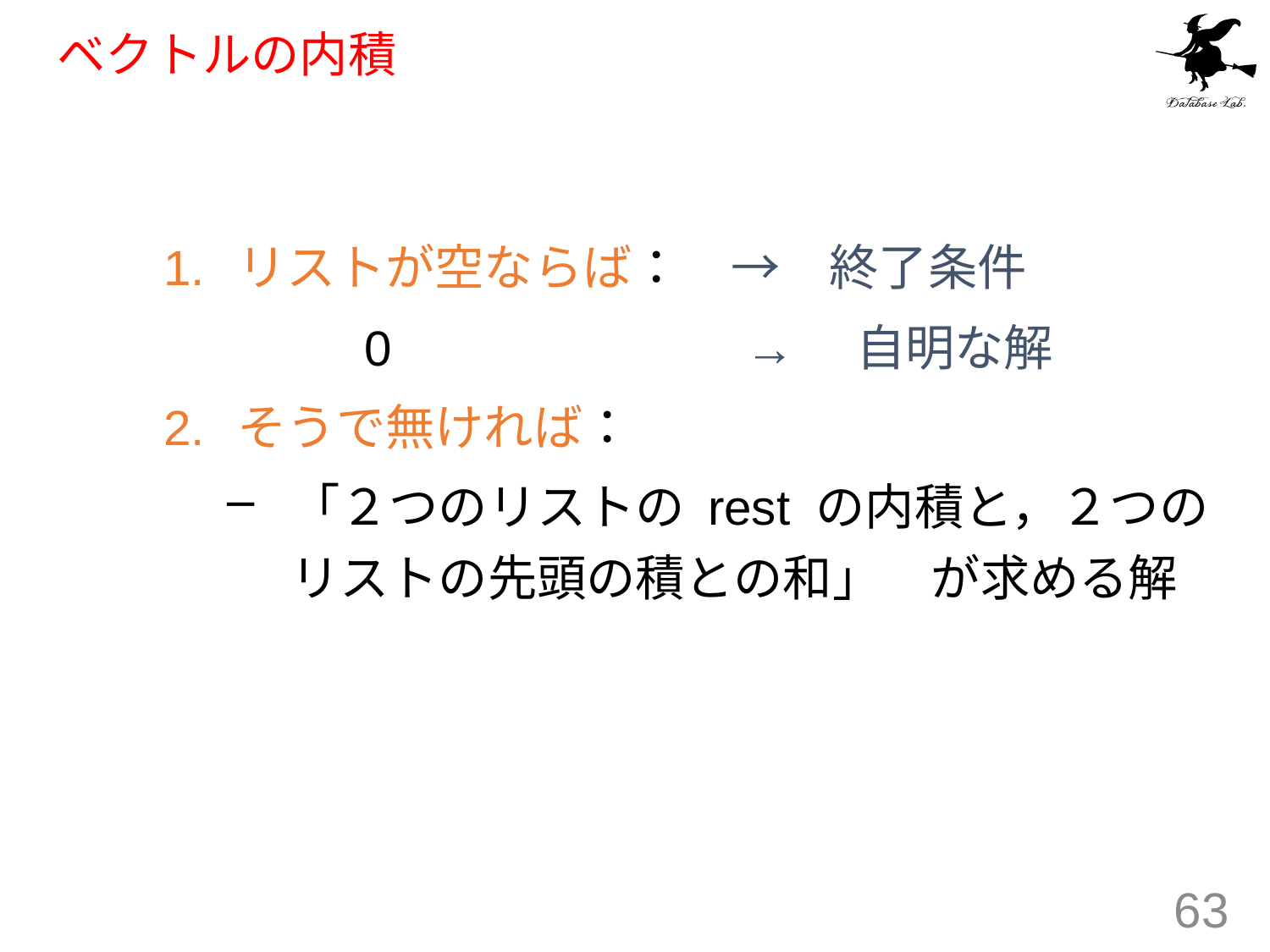

# ベクトルの内積
リストが空ならば：　→　終了条件
		0 			→　自明な解
そうで無ければ：
「２つのリストの rest の内積と，２つのリストの先頭の積との和」　が求める解

63